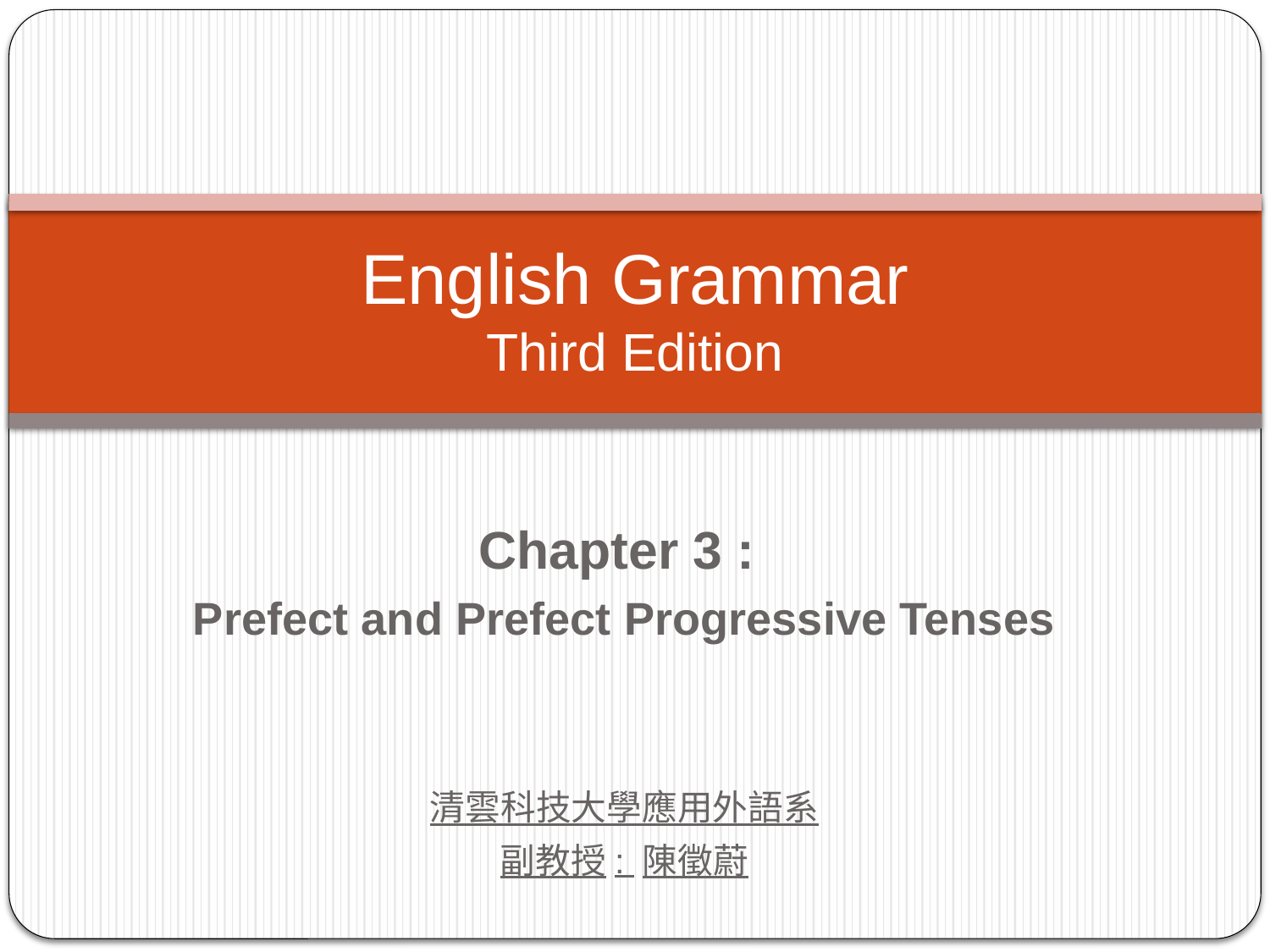

# English Grammar Third Edition

Chapter 3 :
Prefect and Prefect Progressive Tenses

清雲科技大學應用外語系
副教授: 陳徵蔚